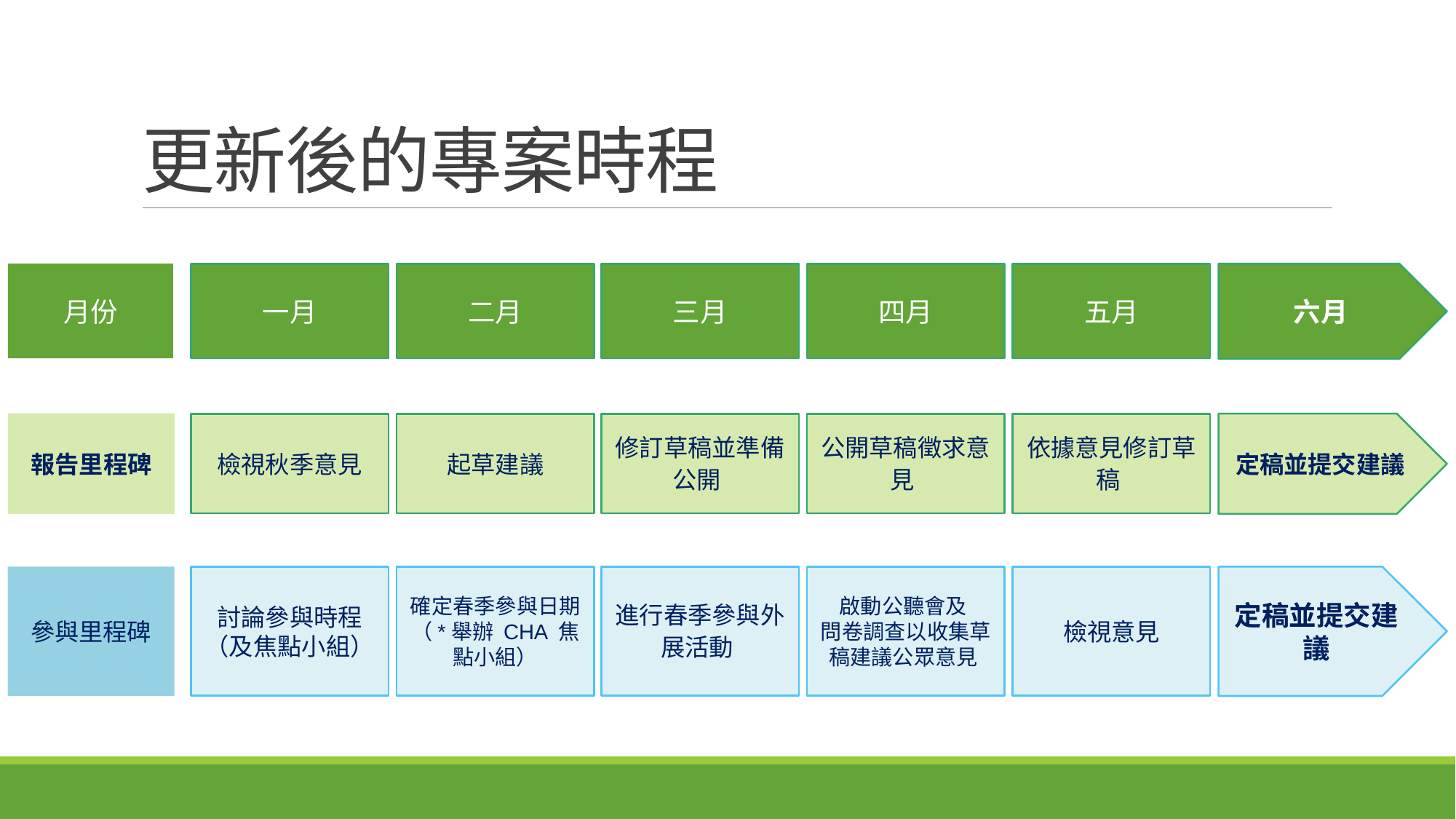

# 更新後的專案時程
六月
二月
一月
三月
四月
五月
月份
報告里程碑
定稿並提交建議
起草建議
修訂草稿並準備公開
依據意見修訂草稿
檢視秋季意見
公開草稿徵求意見
參與里程碑
定稿並提交建議
確定春季參與日期（*舉辦 CHA 焦點小組）
啟動公聽會及
問卷調查以收集草稿建議公眾意見
討論參與時程（及焦點小組）
進行春季參與外展活動
檢視意見